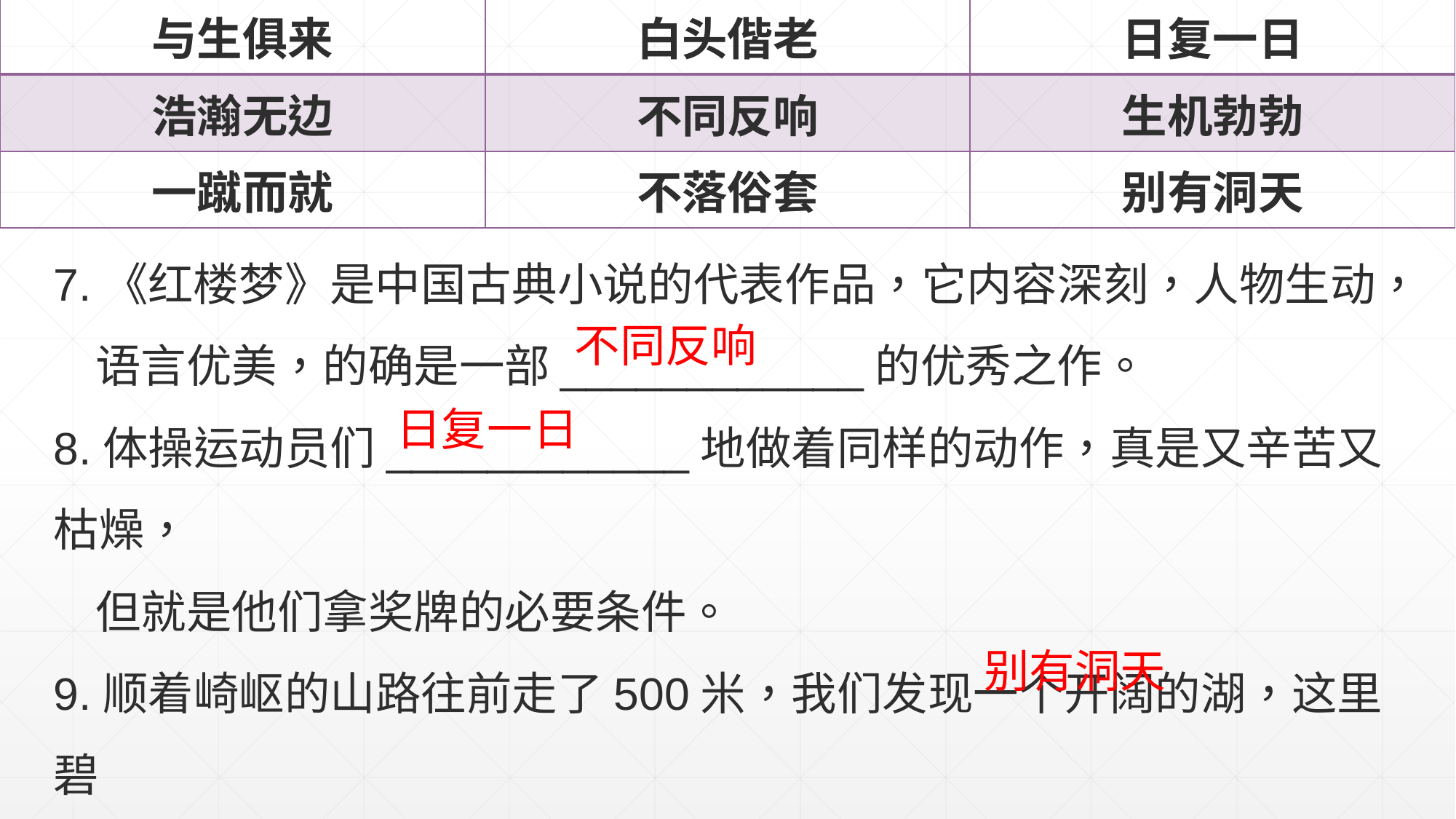

| 与生俱来 | 白头偕老 | 日复一日 |
| --- | --- | --- |
| 浩瀚无边 | 不同反响 | 生机勃勃 |
| 一蹴而就 | 不落俗套 | 别有洞天 |
7.《红楼梦》是中国古典小说的代表作品，它内容深刻，人物生动，
   语言优美，的确是一部____________的优秀之作。
8.体操运动员们____________地做着同样的动作，真是又辛苦又枯燥，
   但就是他们拿奖牌的必要条件。
9.顺着崎岖的山路往前走了500米，我们发现一个开阔的湖，这里碧
   波荡漾，绿树成荫，天高风清，真可以说是____________。
不同反响
日复一日
别有洞天